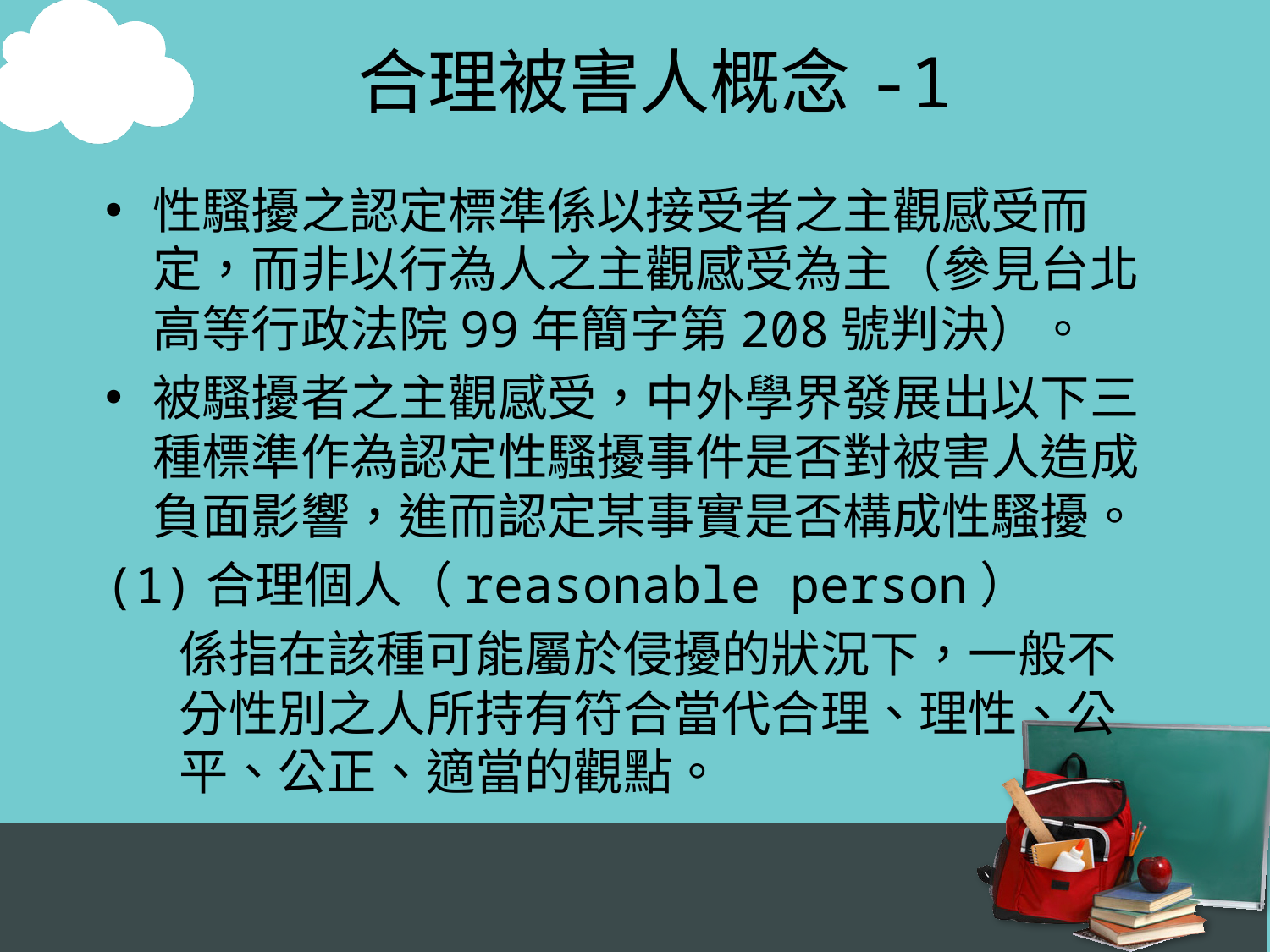

# 合理被害人概念-1
性騷擾之認定標準係以接受者之主觀感受而定，而非以行為人之主觀感受為主（參見台北高等行政法院99年簡字第208號判決）。
被騷擾者之主觀感受，中外學界發展出以下三種標準作為認定性騷擾事件是否對被害人造成負面影響，進而認定某事實是否構成性騷擾。
(1)合理個人（reasonable person）
係指在該種可能屬於侵擾的狀況下，一般不分性別之人所持有符合當代合理、理性、公平、公正、適當的觀點。